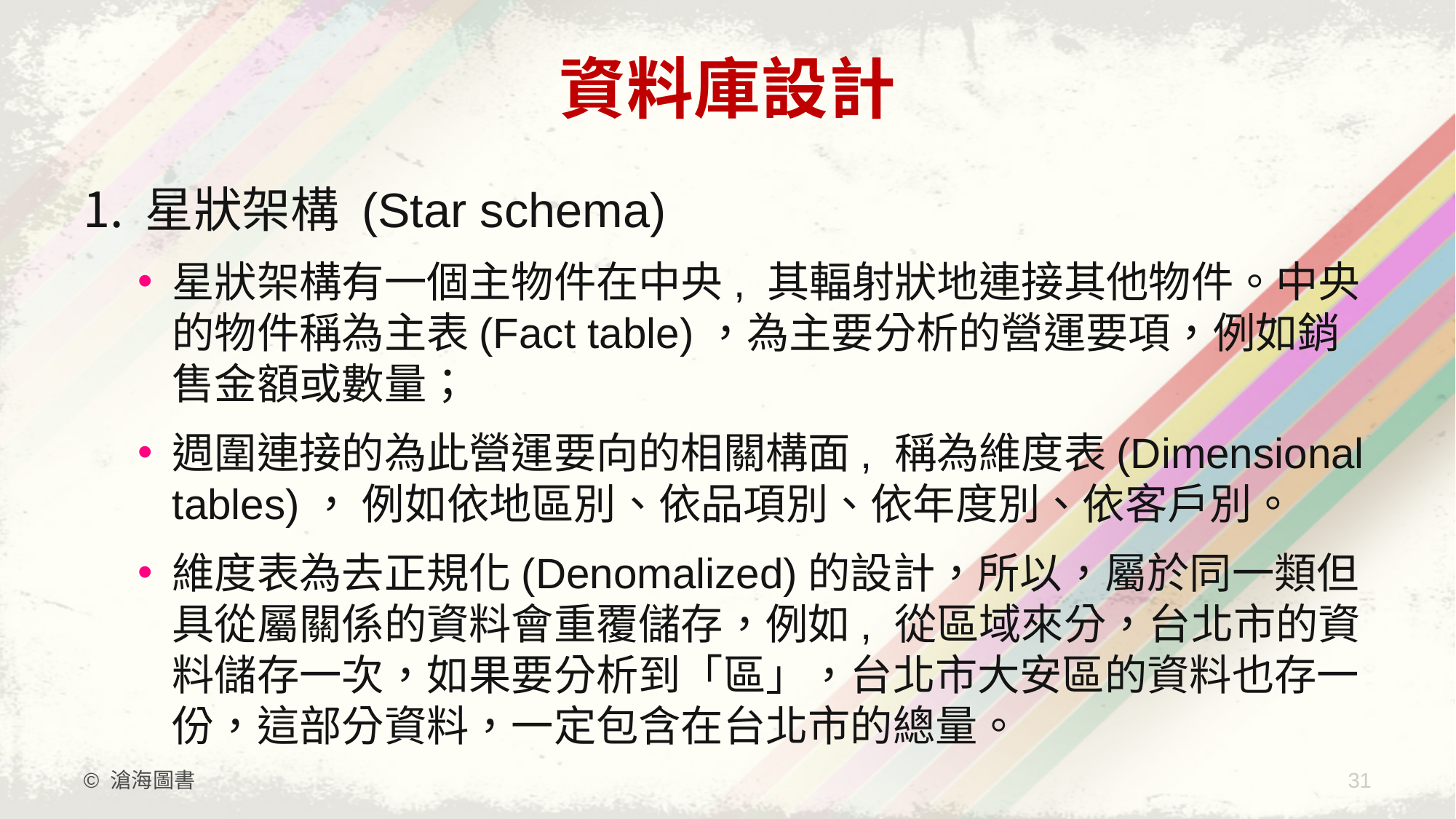

# 資料庫設計
星狀架構 (Star schema)
星狀架構有一個主物件在中央, 其輻射狀地連接其他物件。中央的物件稱為主表(Fact table)，為主要分析的營運要項，例如銷售金額或數量；
週圍連接的為此營運要向的相關構面, 稱為維度表(Dimensional tables)， 例如依地區別、依品項別、依年度別、依客戶別。
維度表為去正規化(Denomalized)的設計，所以，屬於同一類但具從屬關係的資料會重覆儲存，例如, 從區域來分，台北市的資料儲存一次，如果要分析到「區」，台北市大安區的資料也存一份，這部分資料，一定包含在台北市的總量。
© 滄海圖書

31